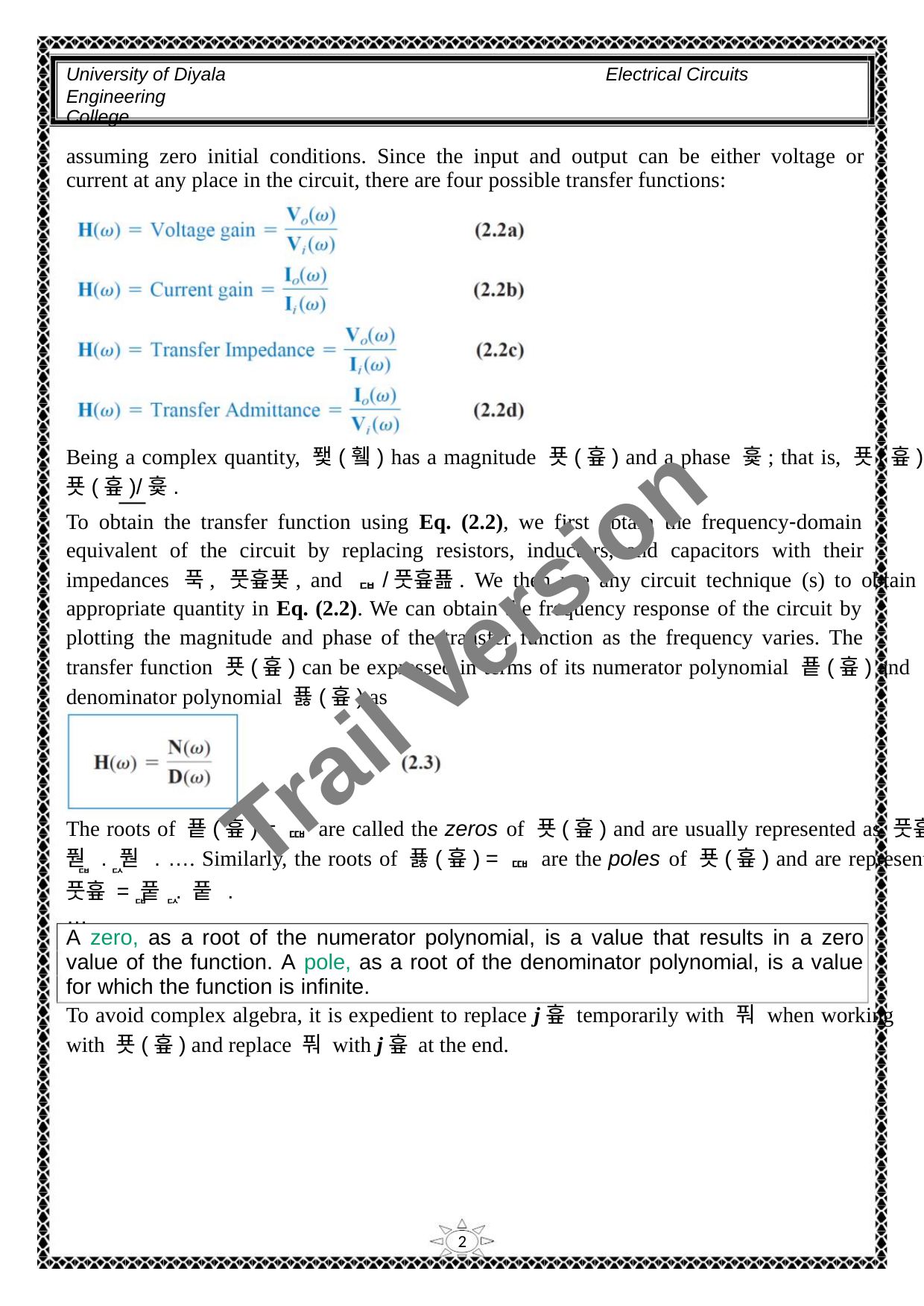

University of Diyala
Engineering College
Electrical Circuits
assuming zero initial conditions. Since the input and output can be either voltage or
current at any place in the circuit, there are four possible transfer functions:
Being a complex quantity, 퐻(휔) has a magnitude 푯(흎) and a phase 흋; that is, 푯(흎) =
푯(흎)/흋.
To obtain the transfer function using Eq. (2.2), we first obtain the frequency‐domain
equivalent of the circuit by replacing resistors, inductors, and capacitors with their
impedances 푹, 풋흎푳, and ퟏ/풋흎푪. We then use any circuit technique (s) to obtain the
appropriate quantity in Eq. (2.2). We can obtain the frequency response of the circuit by
plotting the magnitude and phase of the transfer function as the frequency varies. The
transfer function 푯(흎) can be expressed in terms of its numerator polynomial 푵(흎) and
denominator polynomial 푫(흎) as
Trail Version
Trail Version
Trail Version
Trail Version
Trail Version
Trail Version
Trail Version
Trail Version
Trail Version
Trail Version
Trail Version
Trail Version
Trail Version
The roots of 푵(흎) = ퟎ are called the zeros of 푯(흎) and are usually represented as 풋흎 =
풛 . 풛 . …. Similarly, the roots of 푫(흎) = ퟎ are the poles of 푯(흎) and are represented as
ퟏ
ퟐ
풋흎 = 풑 . 풑 . …
ퟏ
ퟐ
A zero, as a root of the numerator polynomial, is a value that results in a zero
value of the function. A pole, as a root of the denominator polynomial, is a value
for which the function is infinite.
To avoid complex algebra, it is expedient to replace j흎 temporarily with 풔 when working
with 푯(흎) and replace 풔 with j흎 at the end.
2